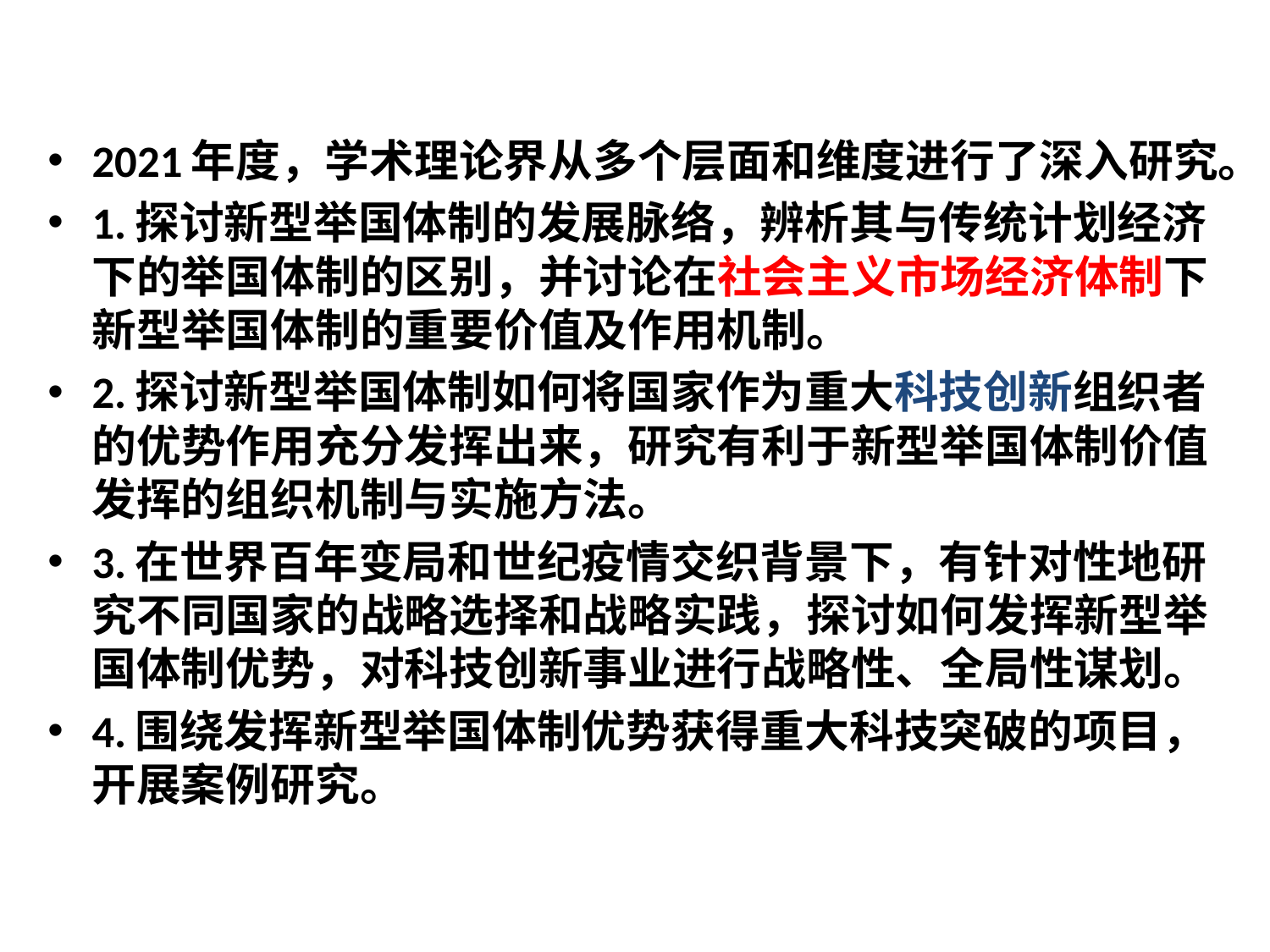

2021年度，学术理论界从多个层面和维度进行了深入研究。
1.探讨新型举国体制的发展脉络，辨析其与传统计划经济下的举国体制的区别，并讨论在社会主义市场经济体制下新型举国体制的重要价值及作用机制。
2.探讨新型举国体制如何将国家作为重大科技创新组织者的优势作用充分发挥出来，研究有利于新型举国体制价值发挥的组织机制与实施方法。
3.在世界百年变局和世纪疫情交织背景下，有针对性地研究不同国家的战略选择和战略实践，探讨如何发挥新型举国体制优势，对科技创新事业进行战略性、全局性谋划。
4.围绕发挥新型举国体制优势获得重大科技突破的项目，开展案例研究。